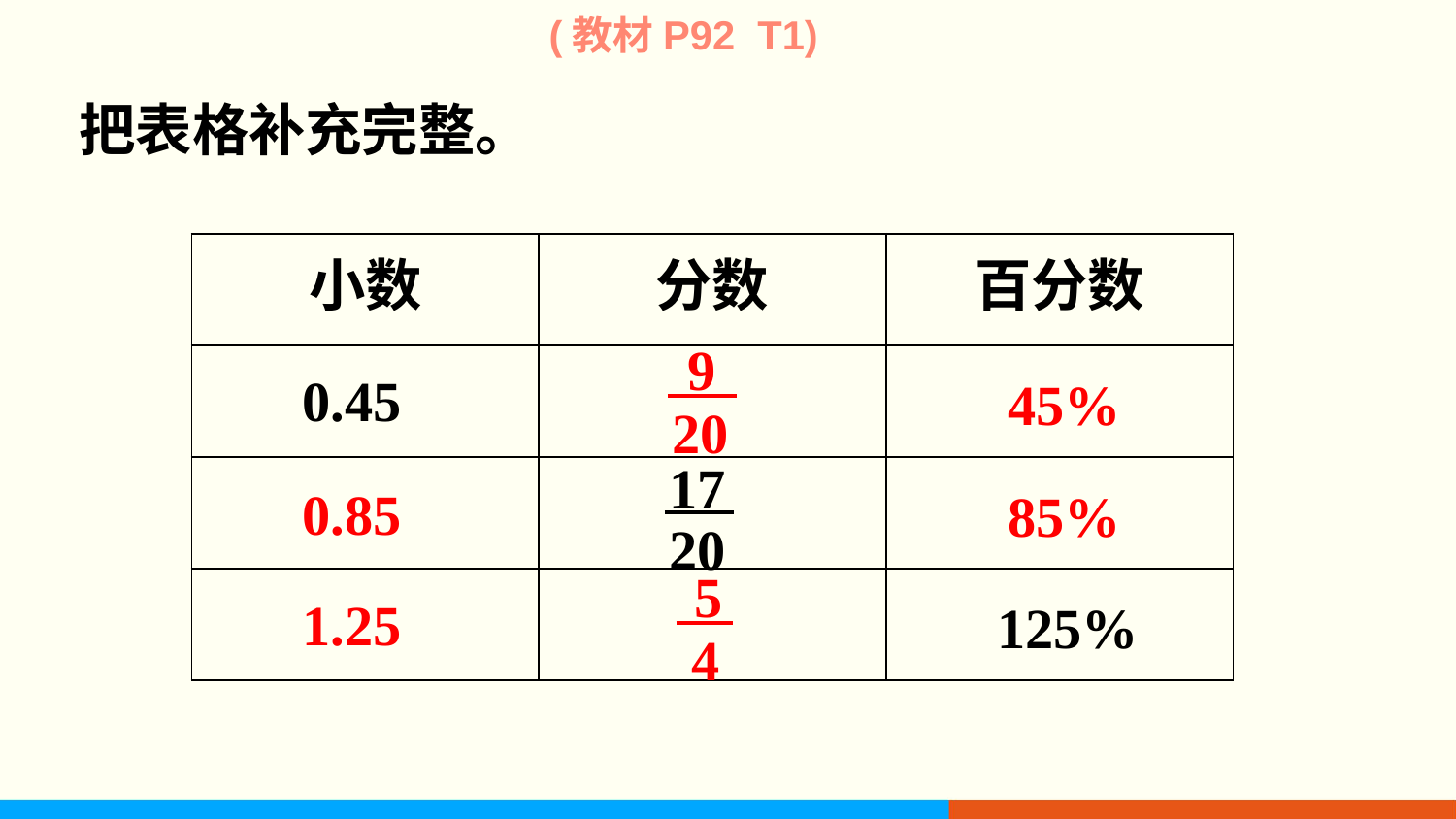

(教材P92  T1)
把表格补充完整。
| 小数 | 分数 | 百分数 |
| --- | --- | --- |
|  |  |  |
|  |  |  |
|  |  |  |
9
20
0.45
45%
17
20
0.85
85%
5
4
1.25
125%